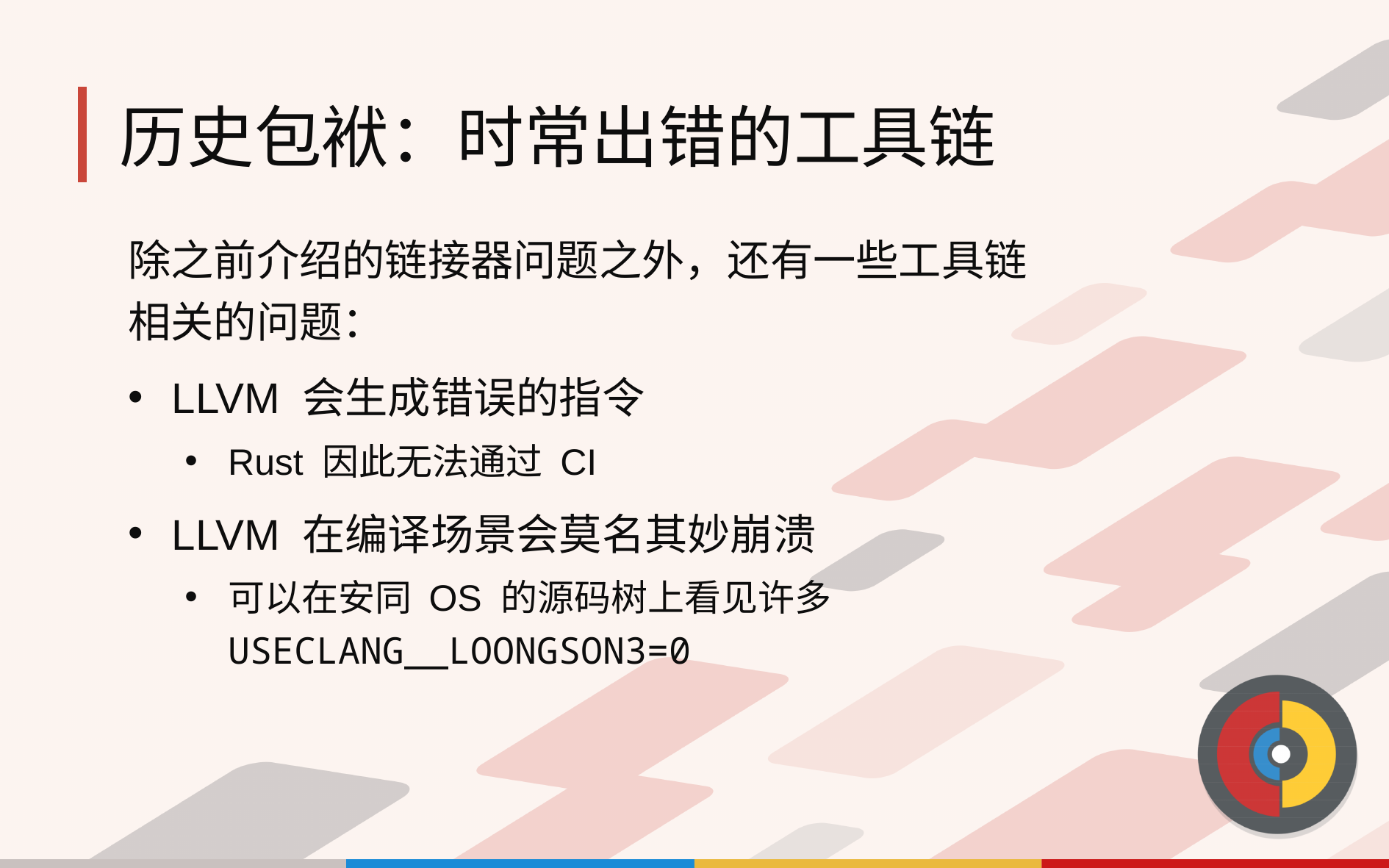

# 历史包袱：时常出错的工具链
除之前介绍的链接器问题之外，还有一些工具链相关的问题：
LLVM 会生成错误的指令
Rust 因此无法通过 CI
LLVM 在编译场景会莫名其妙崩溃
可以在安同 OS 的源码树上看见许多
USECLANG__LOONGSON3=0